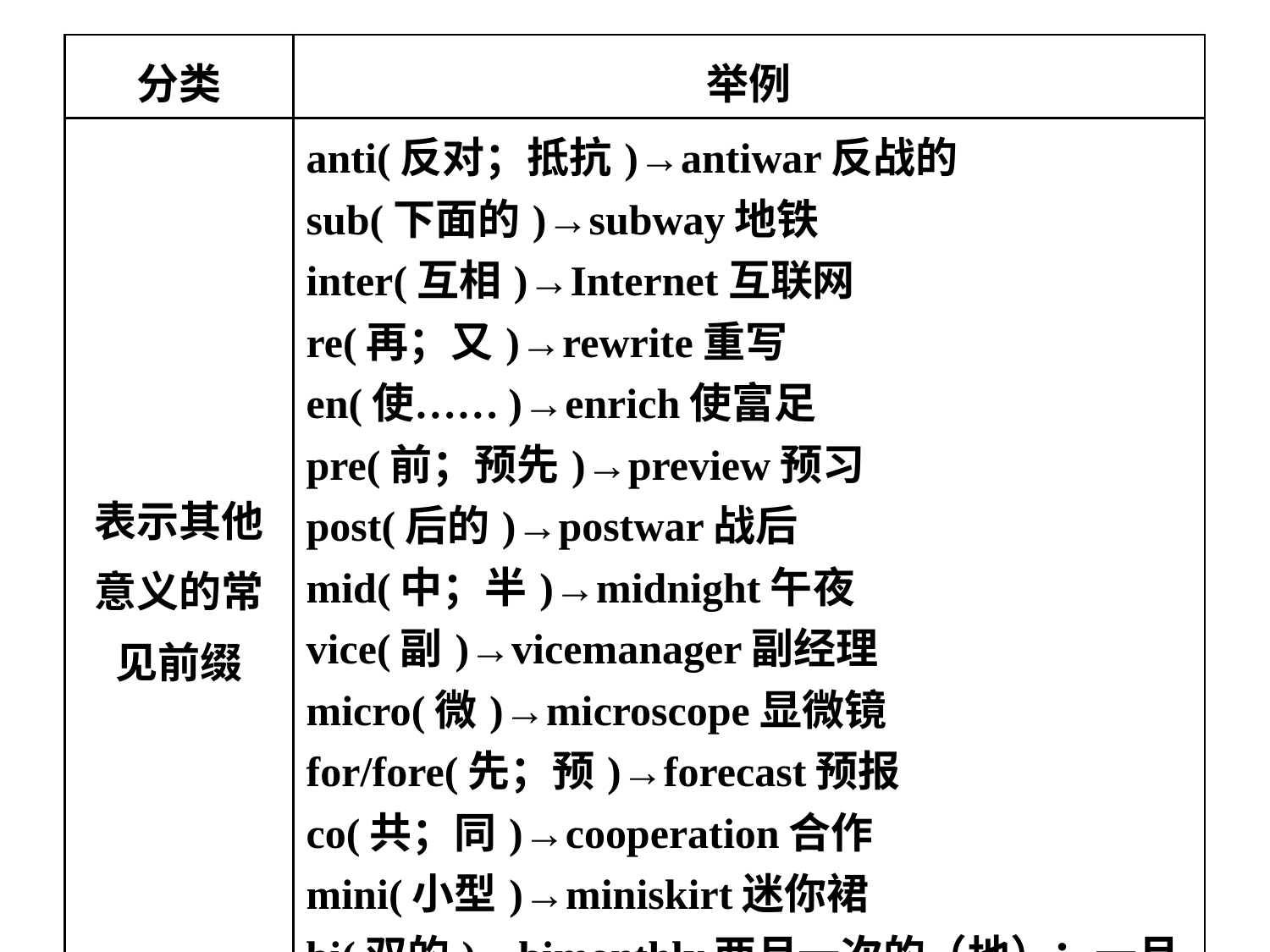

| 分类 | 举例 |
| --- | --- |
| 表示其他 意义的常 见前缀 | anti­(反对；抵抗)→antiwar反战的 sub­(下面的)→subway地铁 inter­(互相)→Internet互联网 re­(再；又)→rewrite重写 en­(使……)→enrich使富足 pre­(前；预先)→preview预习 post­(后的)→postwar战后 mid­(中；半)→midnight午夜 vice­(副)→vice­manager副经理 micro­(微)→microscope显微镜 for­/fore­(先；预)→forecast预报 co­(共；同)→cooperation合作 mini­(小型)→miniskirt迷你裙 bi­(双的)→bimonthly两月一次的（地）；一月两次的（地） |